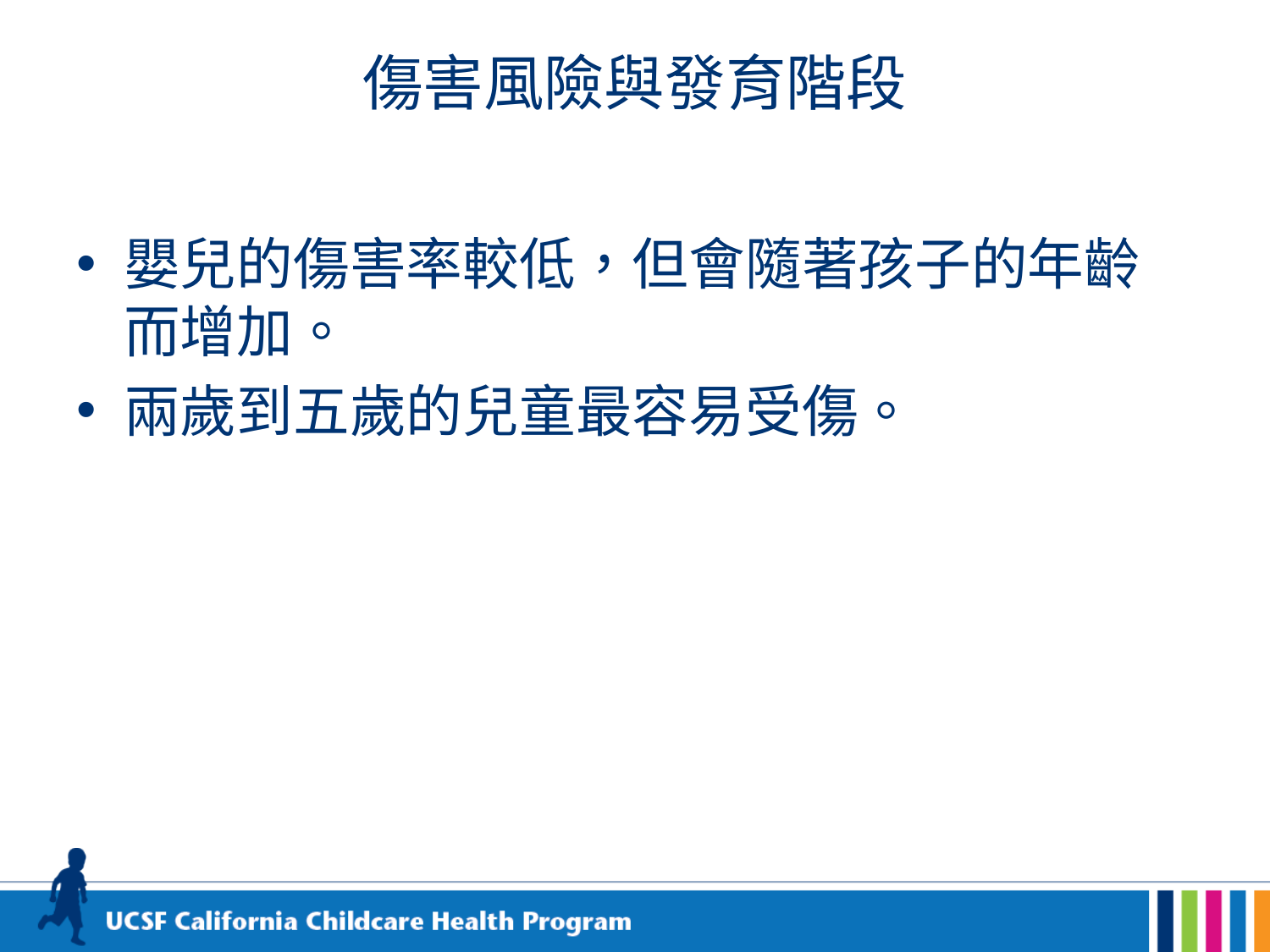

# 傷害風險與發育階段
嬰兒的傷害率較低，但會隨著孩子的年齡而增加。
兩歲到五歲的兒童最容易受傷。